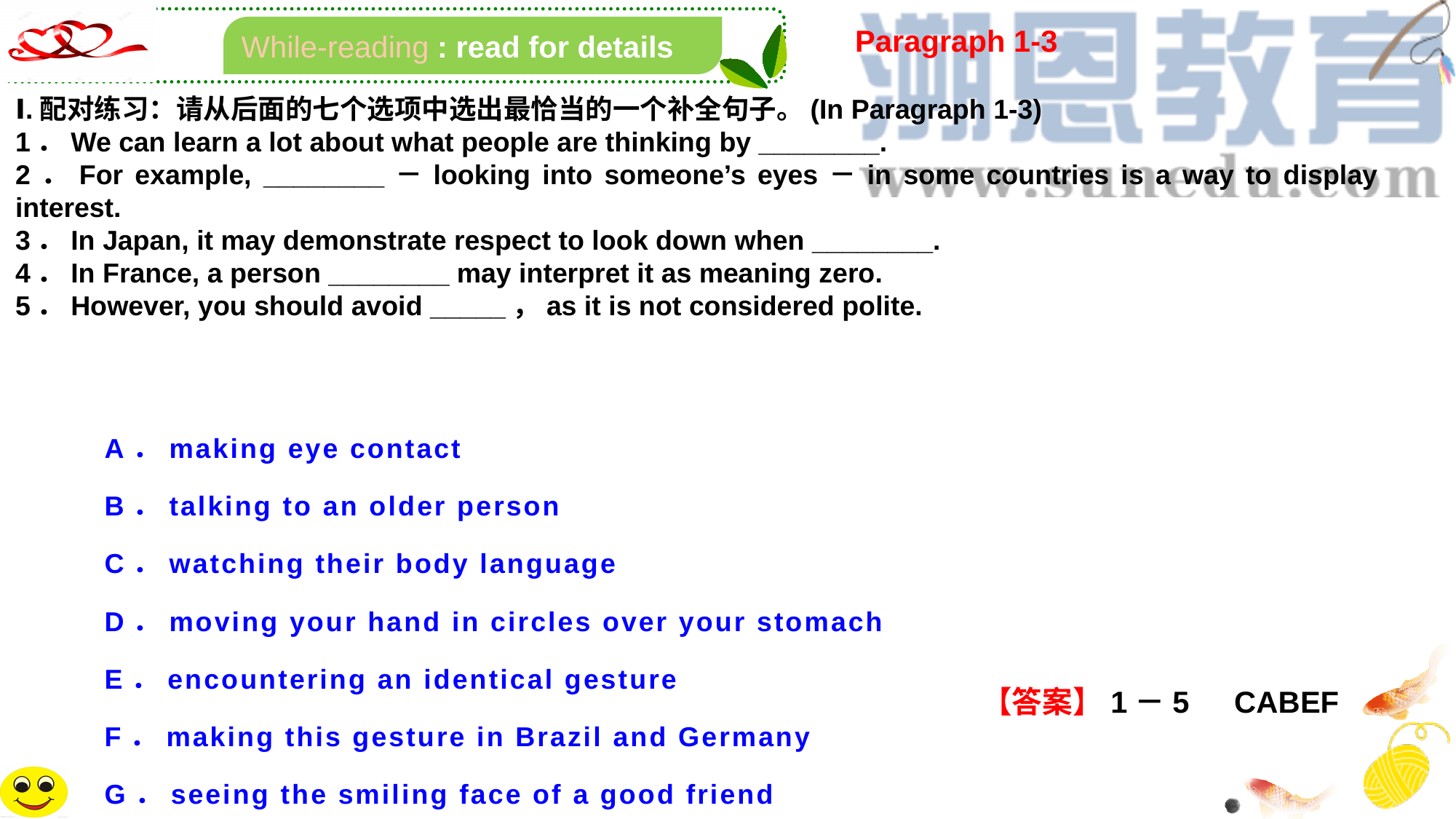

Paragraph 1-3
While-reading : read for details
Ⅰ.配对练习：请从后面的七个选项中选出最恰当的一个补全句子。(In Paragraph 1-3)
1．We can learn a lot about what people are thinking by ________.
2．For example, ________－looking into someone’s eyes－in some countries is a way to display interest.
3．In Japan, it may demonstrate respect to look down when ________.
4．In France, a person ________ may interpret it as meaning zero.
5．However, you should avoid _____，as it is not considered polite.

A．making eye contact
B．talking to an older person
C．watching their body language
D．moving your hand in circles over your stomach
E．encountering an identical gesture
F．making this gesture in Brazil and Germany
G．seeing the smiling face of a good friend

【答案】1－5　CABEF